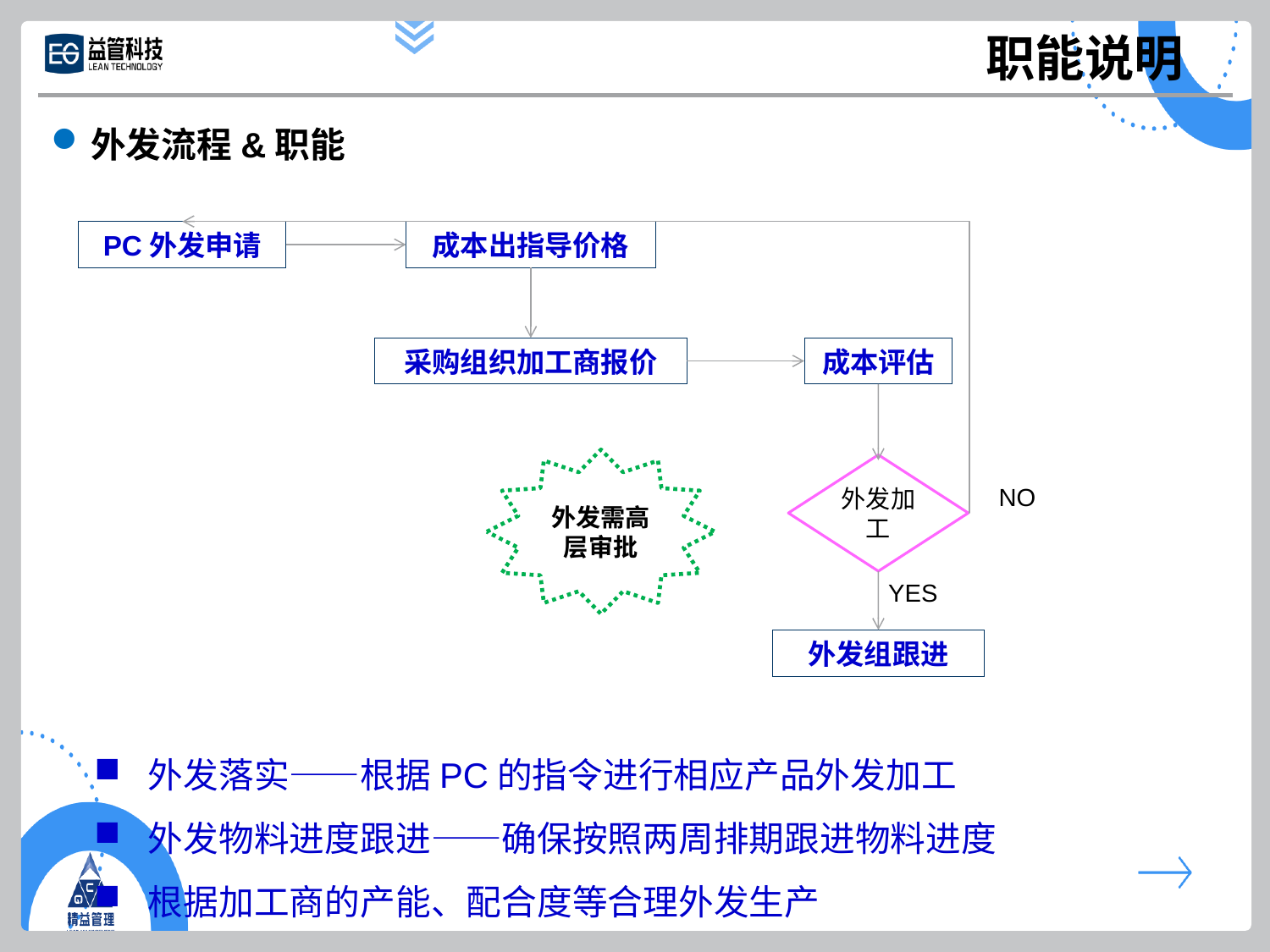

职能说明
外发流程&职能
PC外发申请
成本出指导价格
采购组织加工商报价
成本评估
外发需高层审批
外发加工
NO
YES
外发组跟进
  外发落实——根据PC的指令进行相应产品外发加工
  外发物料进度跟进——确保按照两周排期跟进物料进度
  根据加工商的产能、配合度等合理外发生产